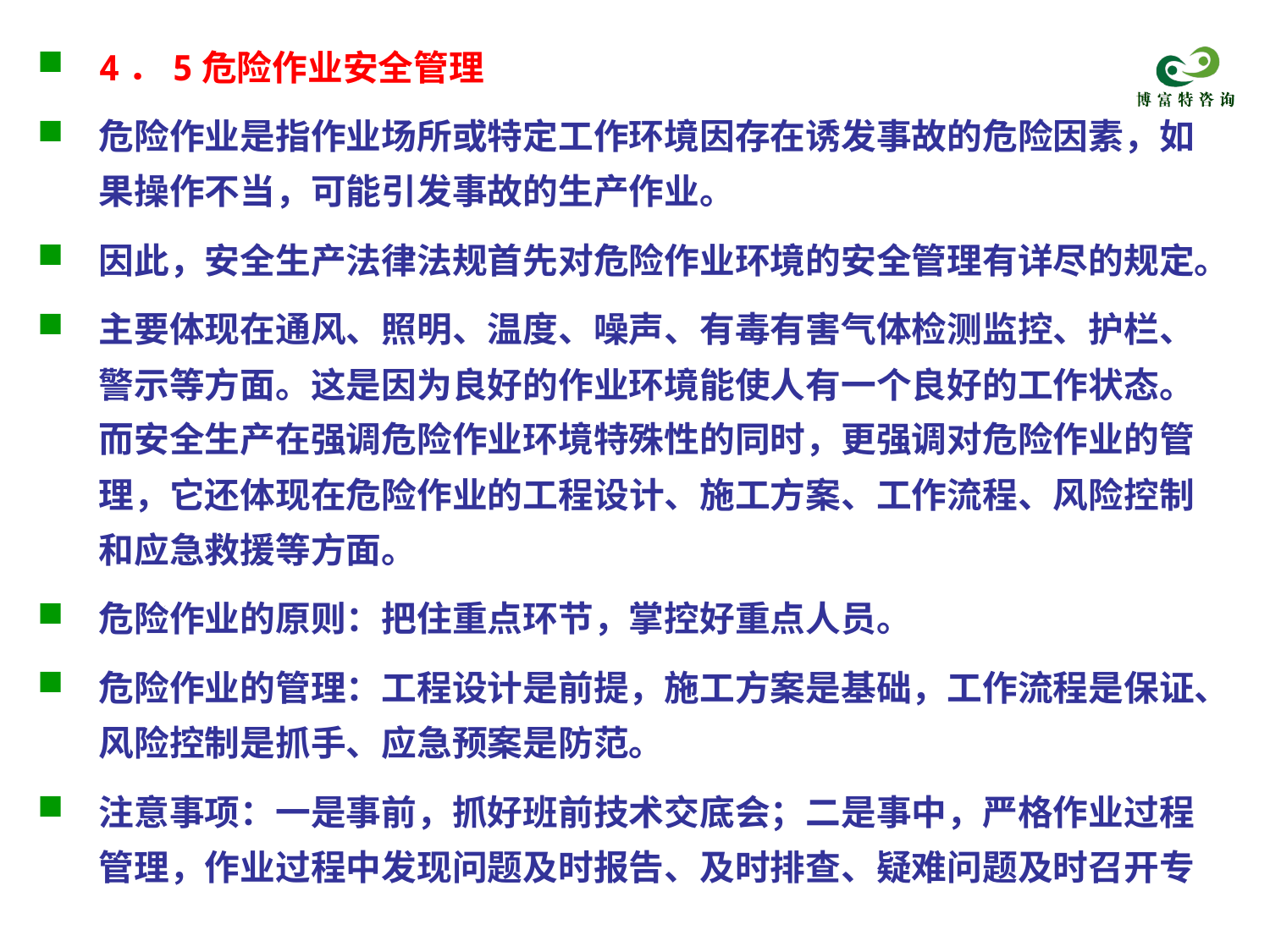

4．5危险作业安全管理
危险作业是指作业场所或特定工作环境因存在诱发事故的危险因素，如果操作不当，可能引发事故的生产作业。
因此，安全生产法律法规首先对危险作业环境的安全管理有详尽的规定。
主要体现在通风、照明、温度、噪声、有毒有害气体检测监控、护栏、警示等方面。这是因为良好的作业环境能使人有一个良好的工作状态。而安全生产在强调危险作业环境特殊性的同时，更强调对危险作业的管理，它还体现在危险作业的工程设计、施工方案、工作流程、风险控制和应急救援等方面。
危险作业的原则：把住重点环节，掌控好重点人员。
危险作业的管理：工程设计是前提，施工方案是基础，工作流程是保证、风险控制是抓手、应急预案是防范。
注意事项：一是事前，抓好班前技术交底会；二是事中，严格作业过程管理，作业过程中发现问题及时报告、及时排查、疑难问题及时召开专